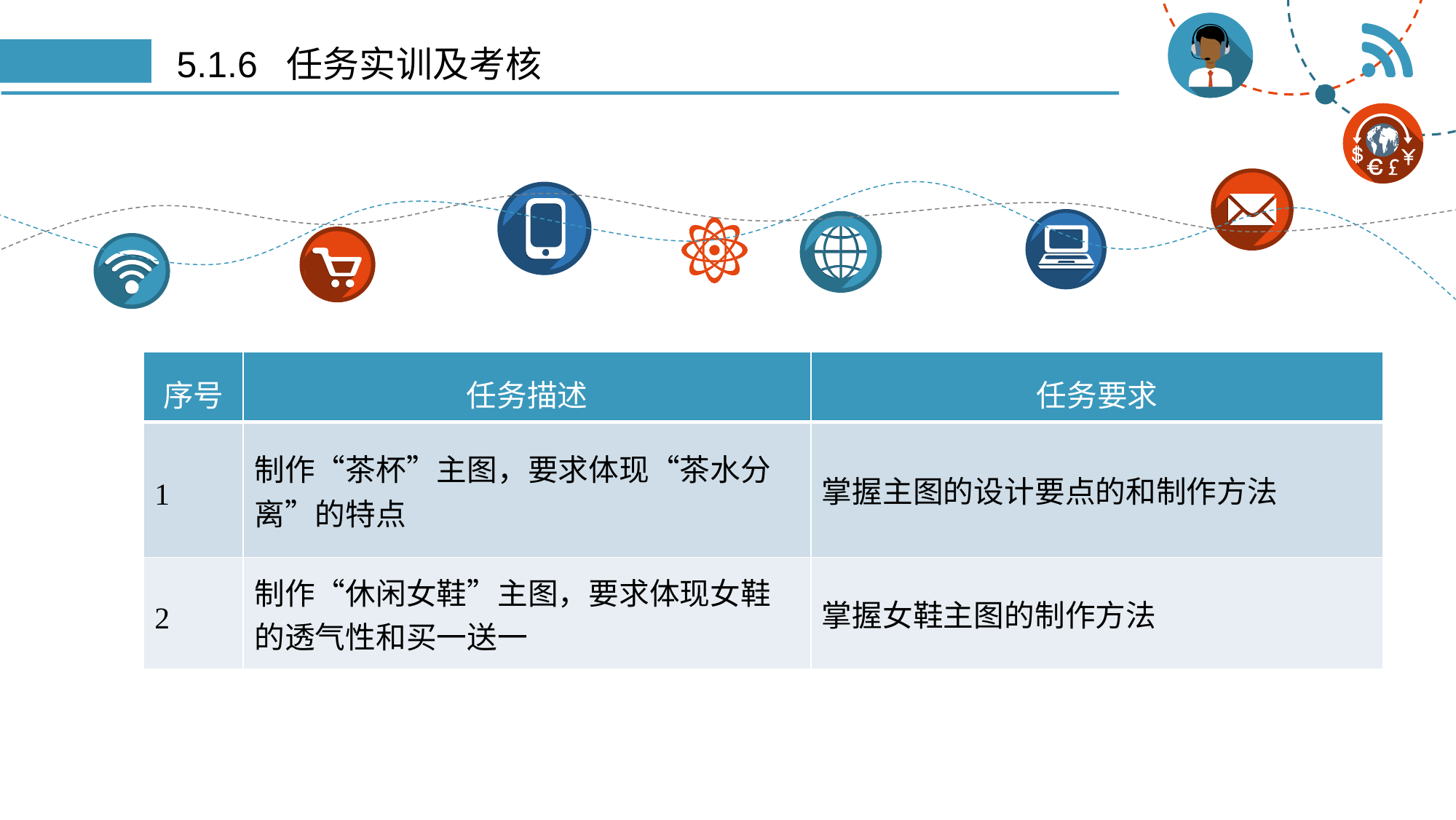

# 5.1.6  任务实训及考核

| 序号 | 任务描述 | 任务要求 |
| --- | --- | --- |
| 1 | 制作“茶杯”主图，要求体现“茶水分 离”的特点 | 掌握主图的设计要点的和制作方法 |
| 2 | 制作“休闲女鞋”主图，要求体现女鞋 的透气性和买一送一 | 掌握女鞋主图的制作方法 |